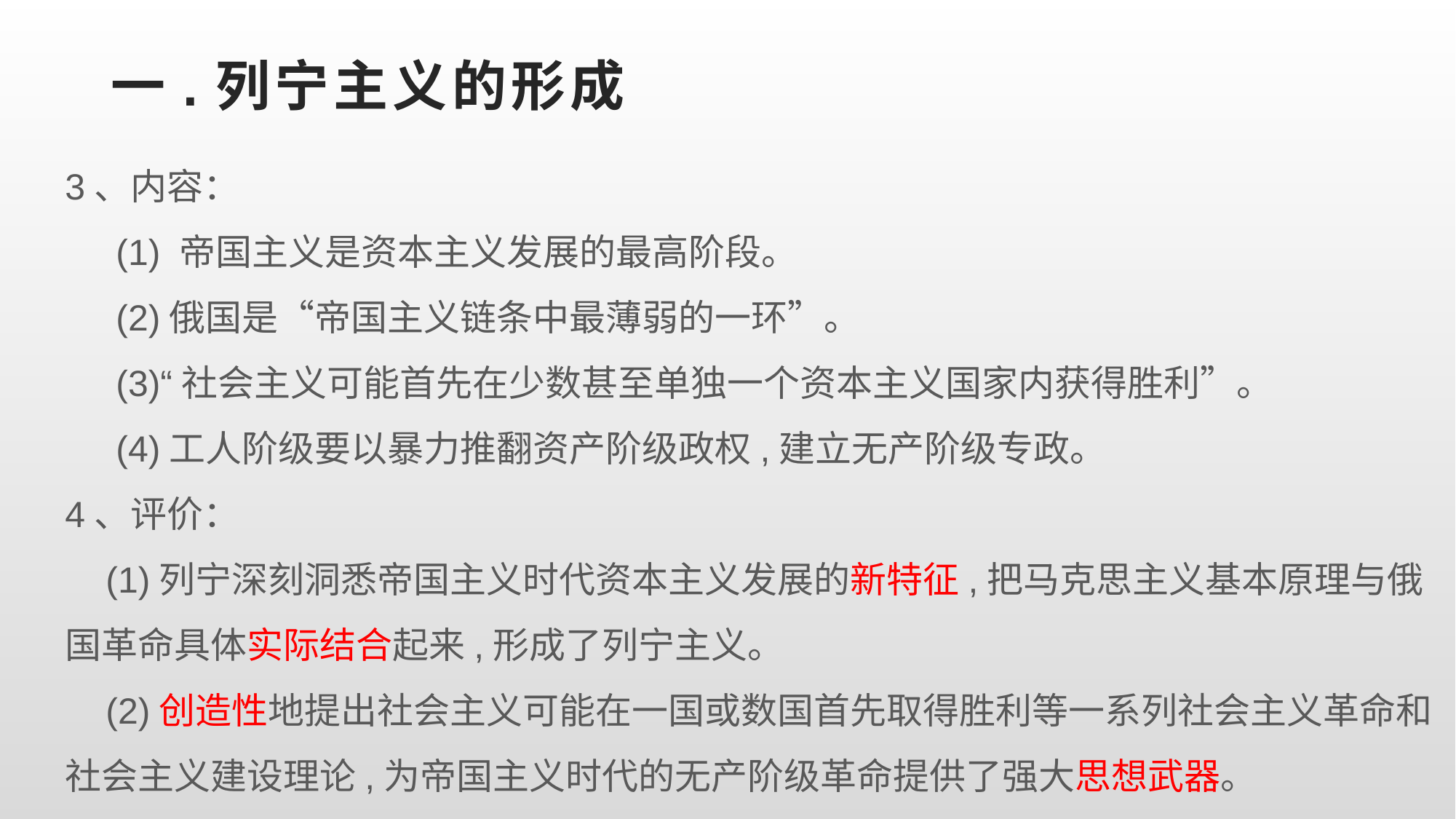

# 一.列宁主义的形成
3、内容：
     (1) 帝国主义是资本主义发展的最高阶段。
     (2)俄国是“帝国主义链条中最薄弱的一环”。
     (3)“社会主义可能首先在少数甚至单独一个资本主义国家内获得胜利”。
     (4)工人阶级要以暴力推翻资产阶级政权,建立无产阶级专政。
4、评价：
    (1)列宁深刻洞悉帝国主义时代资本主义发展的新特征,把马克思主义基本原理与俄国革命具体实际结合起来,形成了列宁主义。
    (2)创造性地提出社会主义可能在一国或数国首先取得胜利等一系列社会主义革命和社会主义建设理论,为帝国主义时代的无产阶级革命提供了强大思想武器。